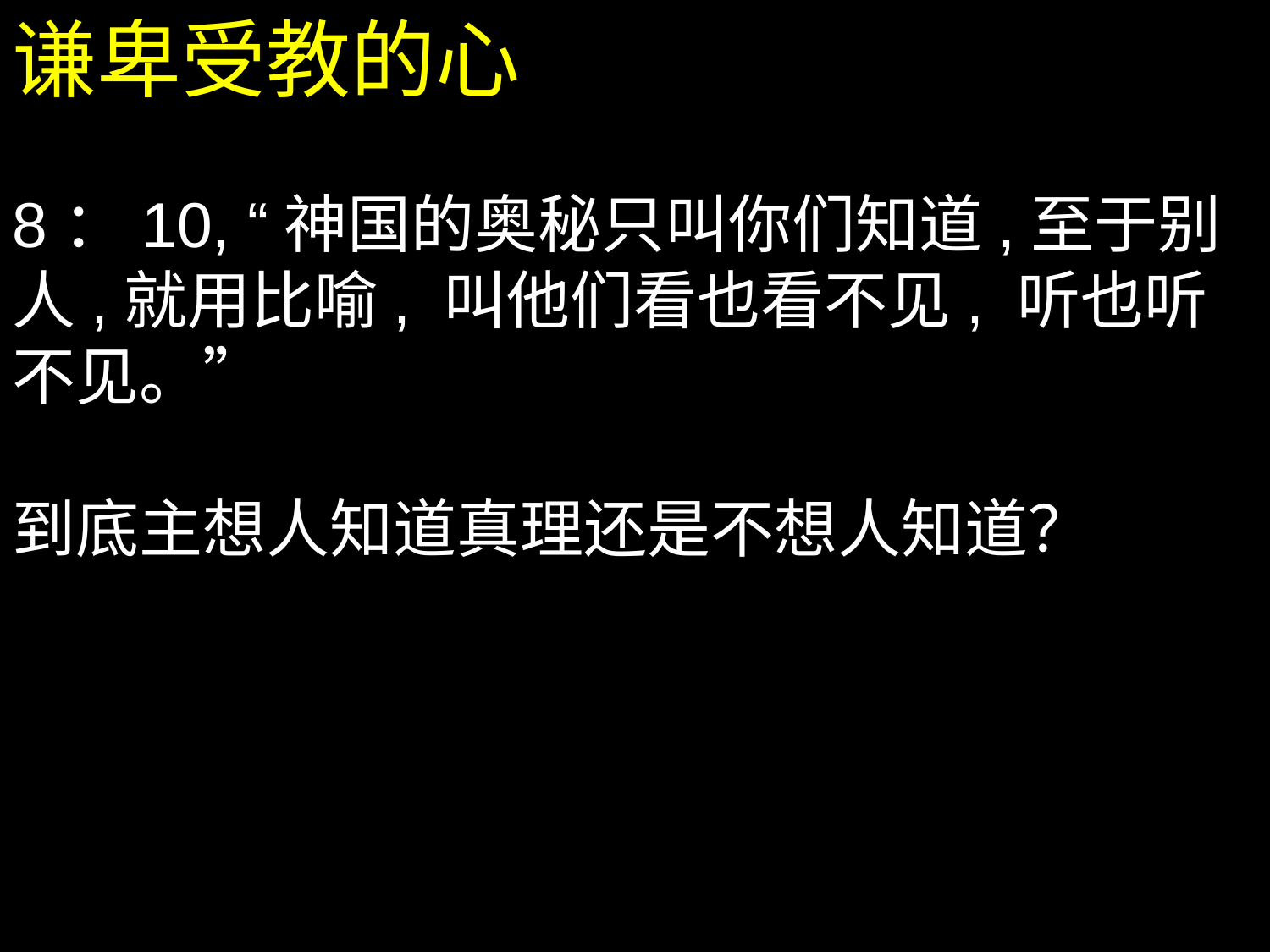

谦卑受教的心

8：10, “神国的奥秘只叫你们知道,至于别人,就用比喻, 叫他们看也看不见, 听也听不见。”

到底主想人知道真理还是不想人知道？